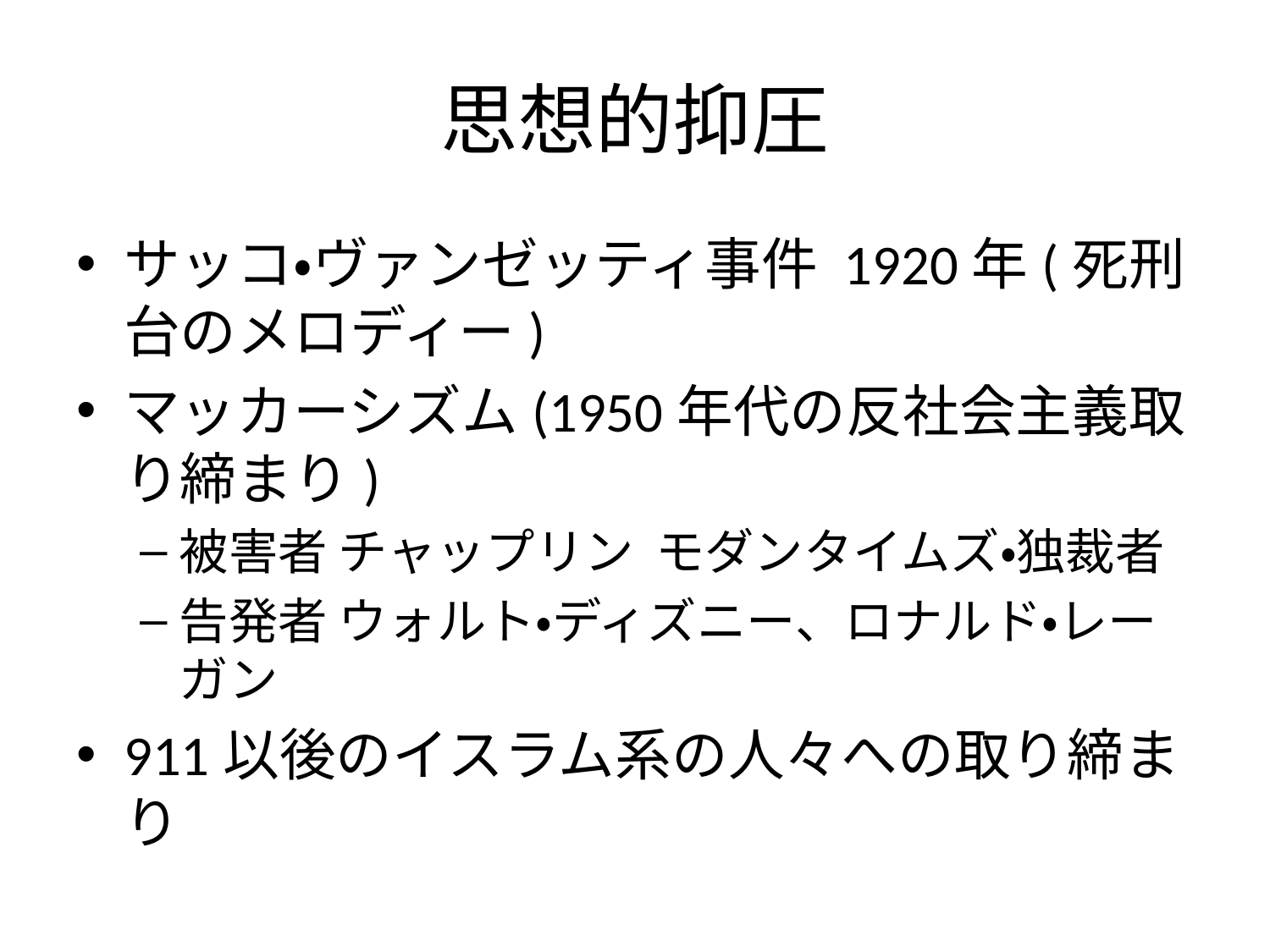

# 思想的抑圧
サッコ・ヴァンゼッティ事件 1920年(死刑台のメロディー)
マッカーシズム(1950年代の反社会主義取り締まり)
被害者 チャップリン  モダンタイムズ・独裁者
告発者 ウォルト・ディズニー、ロナルド・レーガン
911以後のイスラム系の人々への取り締まり